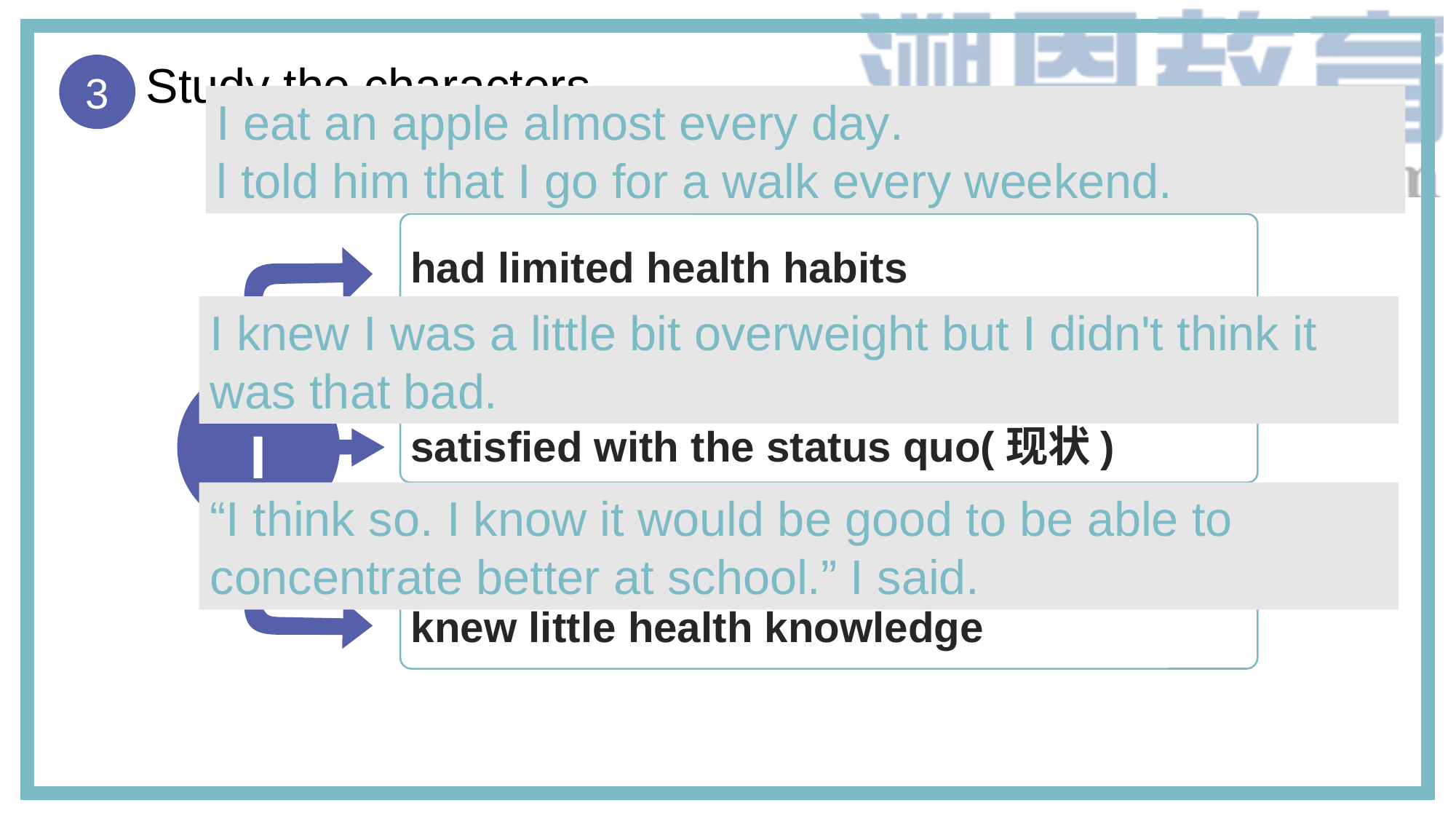

Study the characters
3
I eat an apple almost every day.
l told him that I go for a walk every weekend.
had limited health habits

I knew I was a little bit overweight but I didn't think it was that bad.
I

satisfied with the status quo(现状)

“I think so. I know it would be good to be able to concentrate better at school.” I said.
knew little health knowledge